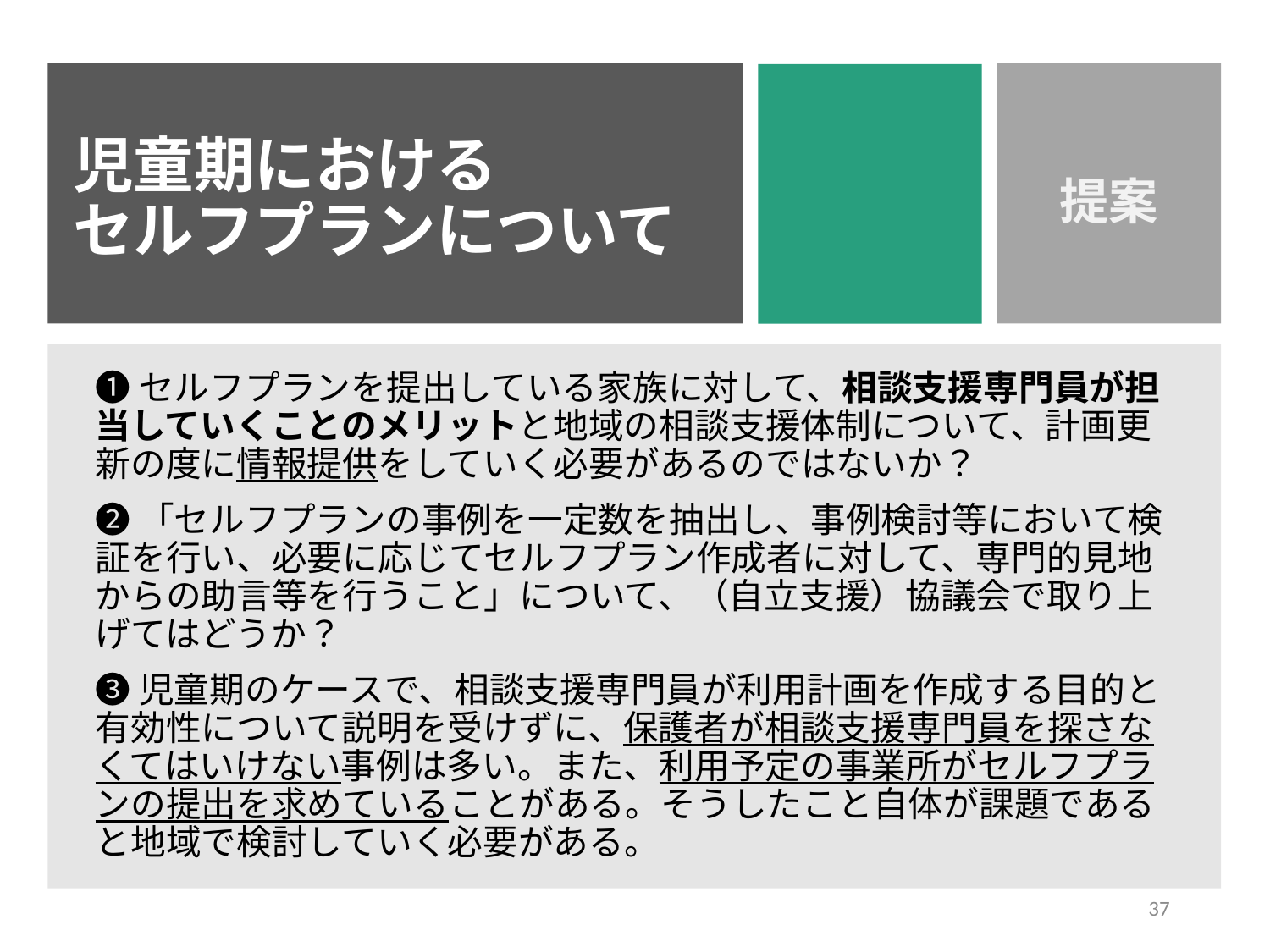

# 児童期における セルフプランについて
提案

❶セルフプランを提出している家族に対して、相談支援専門員が担当していくことのメリットと地域の相談支援体制について、計画更新の度に情報提供をしていく必要があるのではないか？
❷「セルフプランの事例を一定数を抽出し、事例検討等において検証を行い、必要に応じてセルフプラン作成者に対して、専門的見地からの助言等を行うこと」について、（自立支援）協議会で取り上げてはどうか？
❸児童期のケースで、相談支援専門員が利用計画を作成する目的と有効性について説明を受けずに、保護者が相談支援専門員を探さなくてはいけない事例は多い。また、利用予定の事業所がセルフプランの提出を求めていることがある。そうしたこと自体が課題であると地域で検討していく必要がある。
37